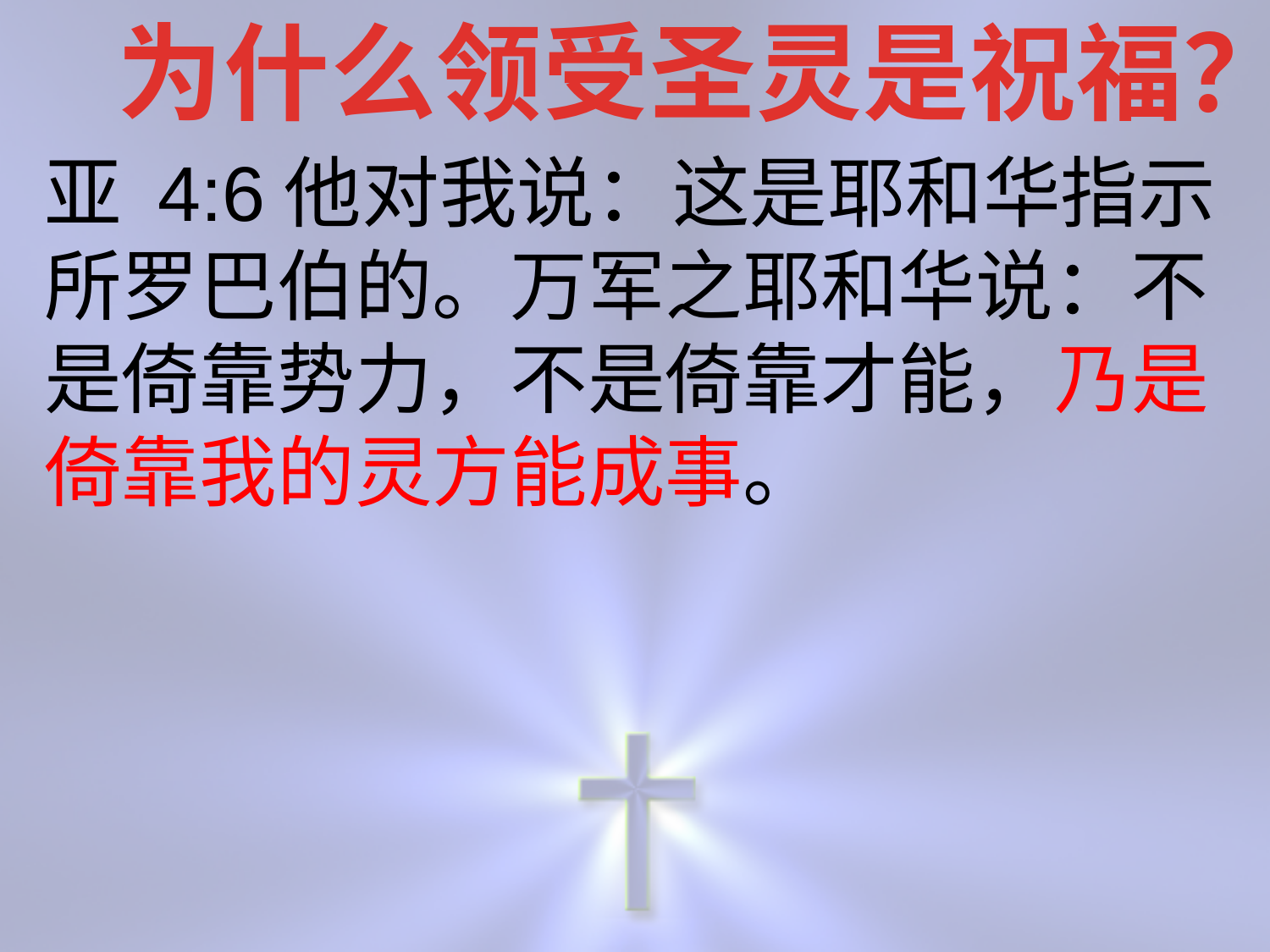

为什么领受圣灵是祝福？
亚 4:6他对我说：这是耶和华指示所罗巴伯的。万军之耶和华说：不是倚靠势力，不是倚靠才能，乃是倚靠我的灵方能成事。